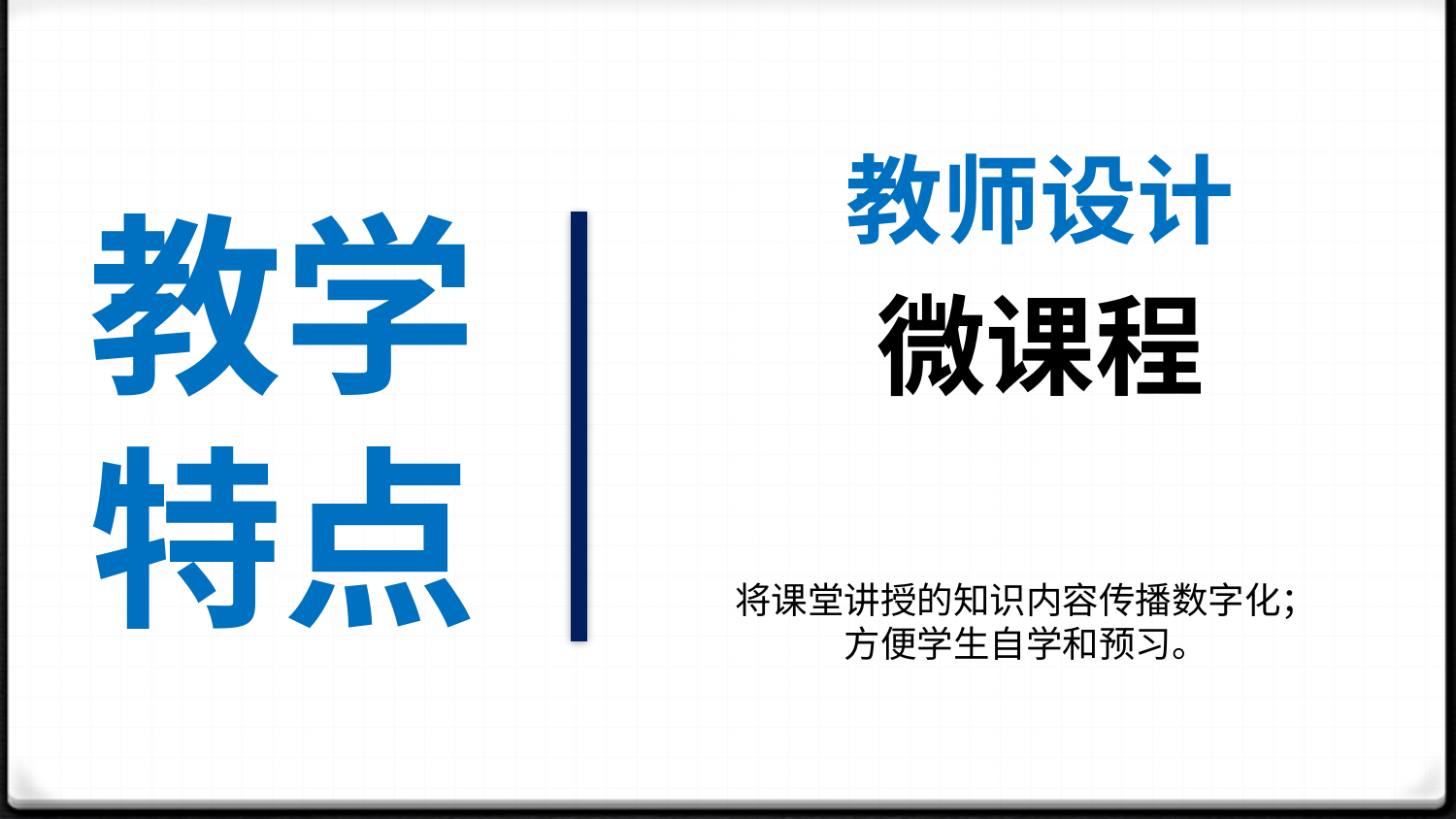

教师设计
微课程
# 教学特点
将课堂讲授的知识内容传播数字化；
方便学生自学和预习。